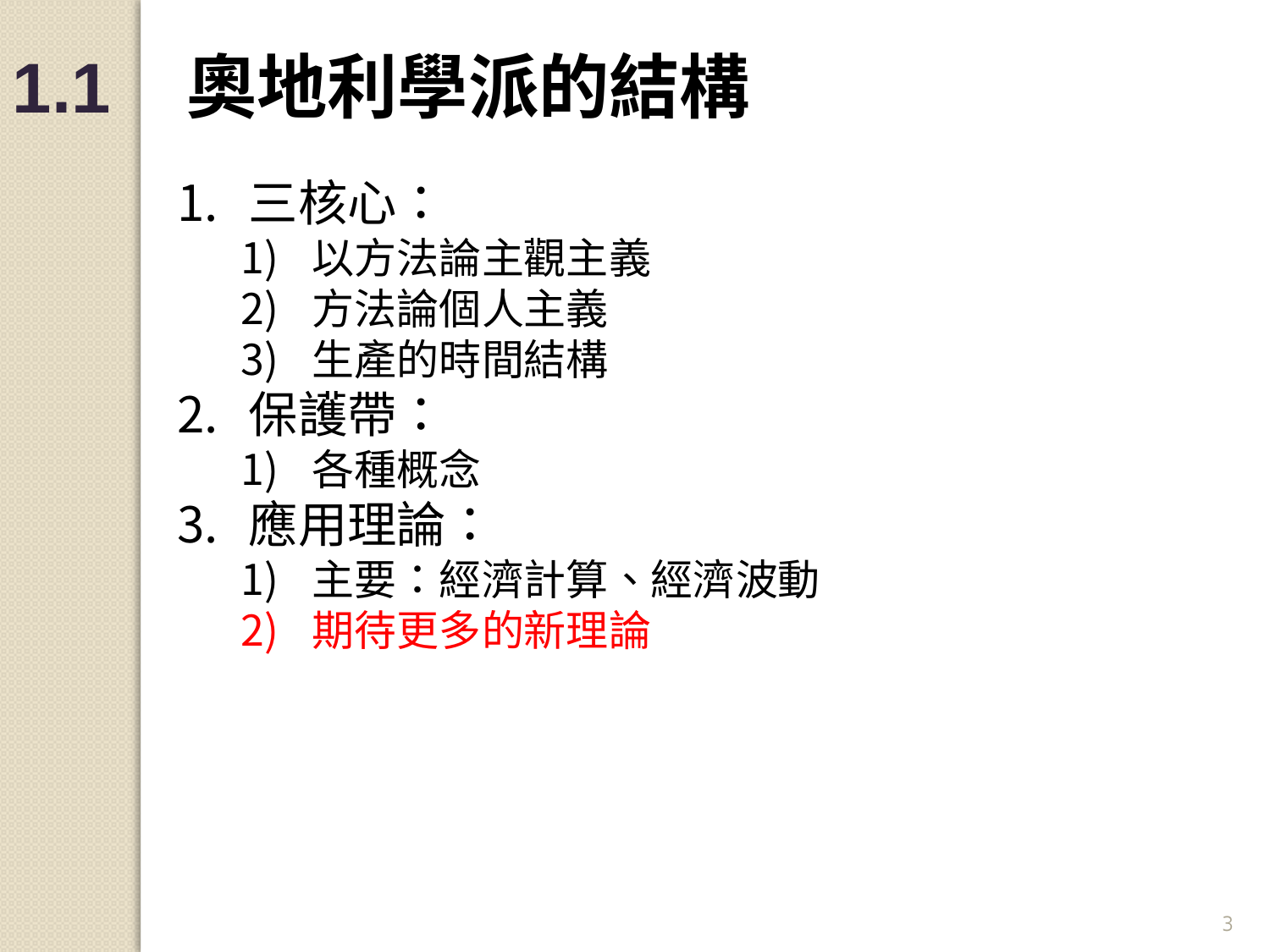

1.1   奧地利學派的結構
三核心：
以方法論主觀主義
方法論個人主義
生產的時間結構
保護帶：
各種概念
應用理論：
主要：經濟計算、經濟波動
期待更多的新理論
3